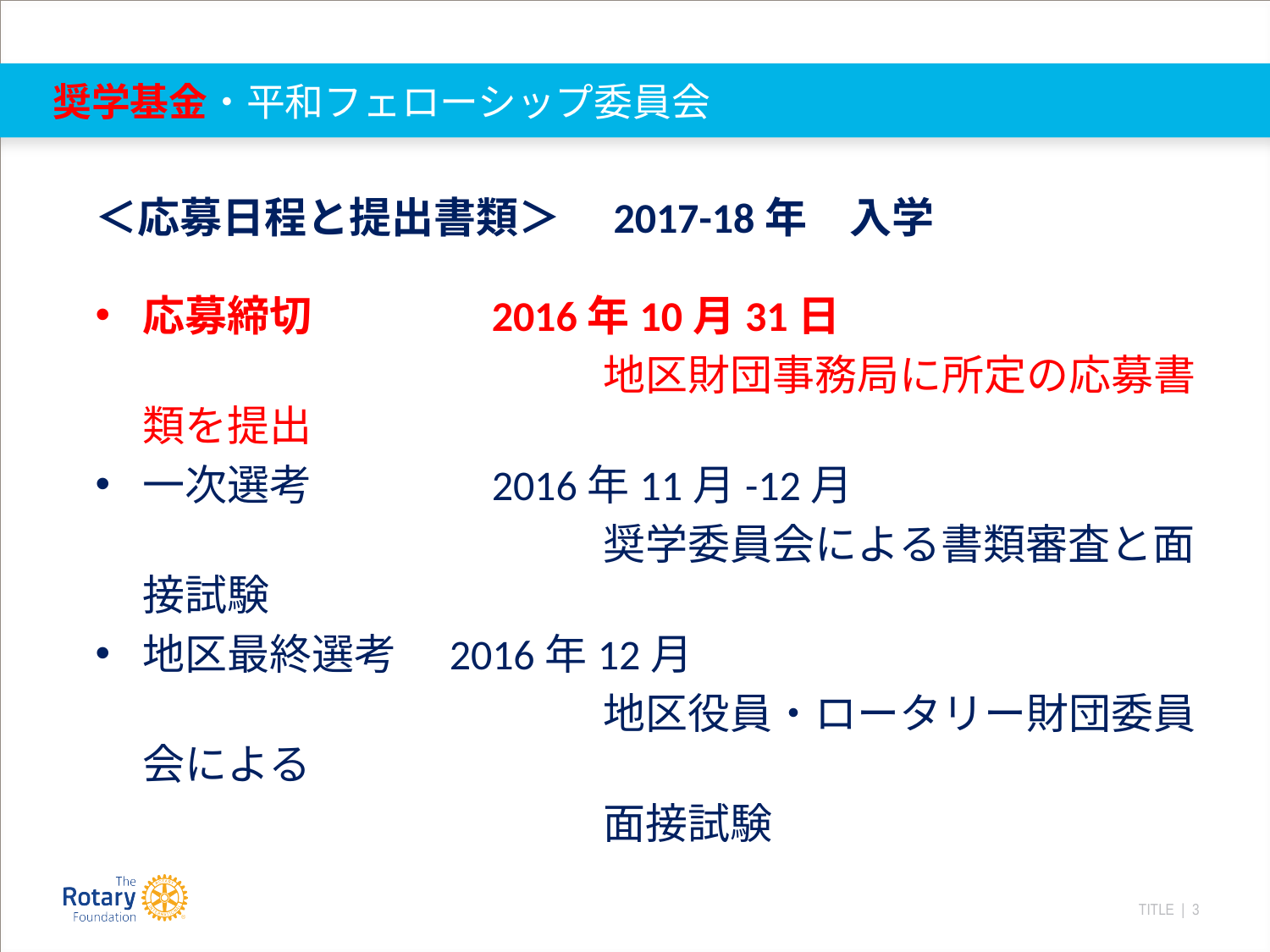

# 奨学基金・平和フェローシップ委員会
＜応募日程と提出書類＞　2017-18年　入学

応募締切　　　　2016年10月31日
　　　　　　　　　　　　地区財団事務局に所定の応募書類を提出
一次選考　　　　2016年11月-12月
　　　　　　　　　　　　奨学委員会による書類審査と面接試験
地区最終選考　2016年12月
　　　　　　　　　　　　地区役員・ロータリー財団委員会による
　　　　　　　　　　　　面接試験